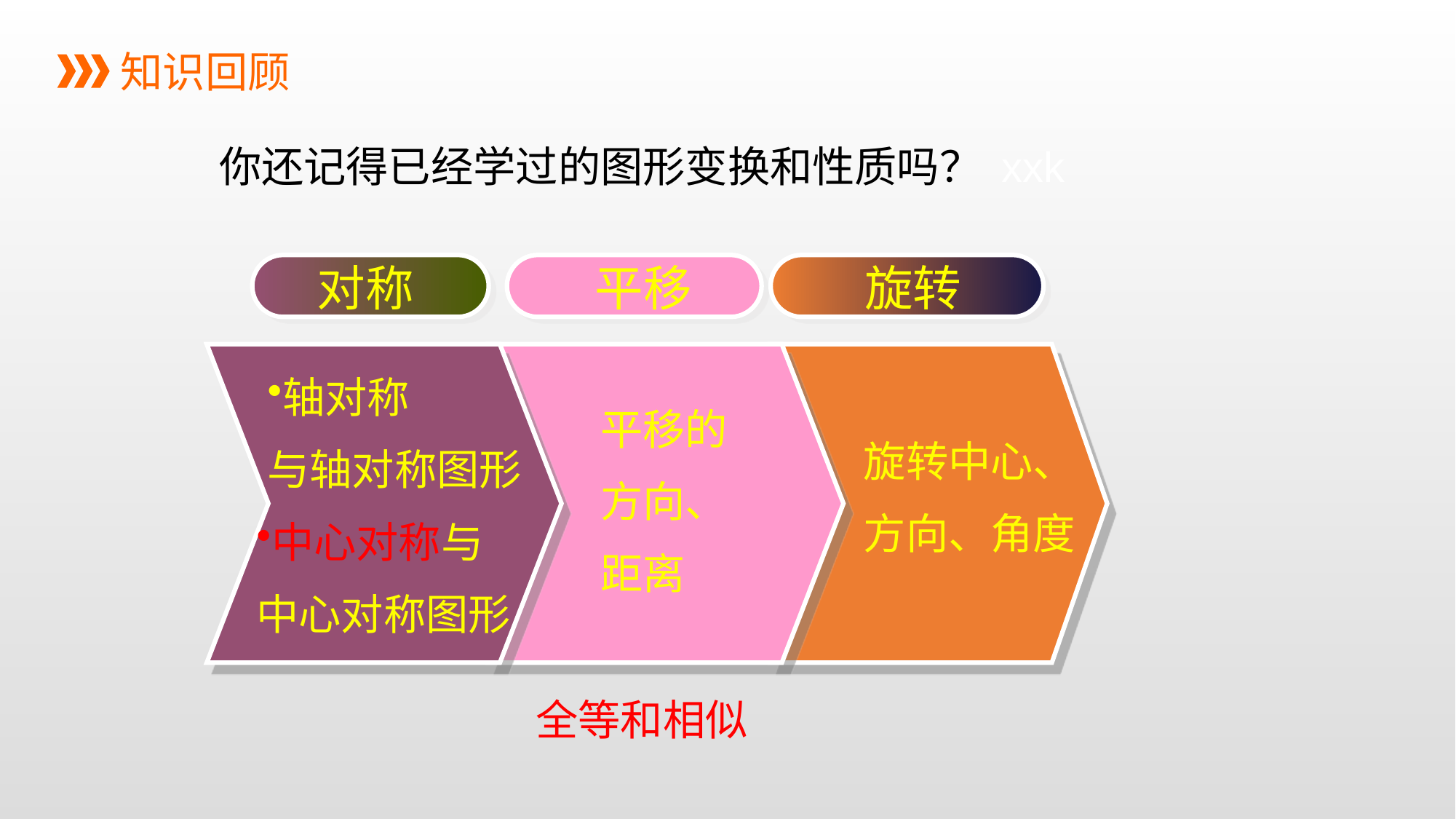

知识回顾

你还记得已经学过的图形变换和性质吗？ xxk
平移
旋转
对称

轴对称
与轴对称图形
平移的
方向、
距离
旋转中心、
方向、角度
中心对称与
中心对称图形
全等和相似